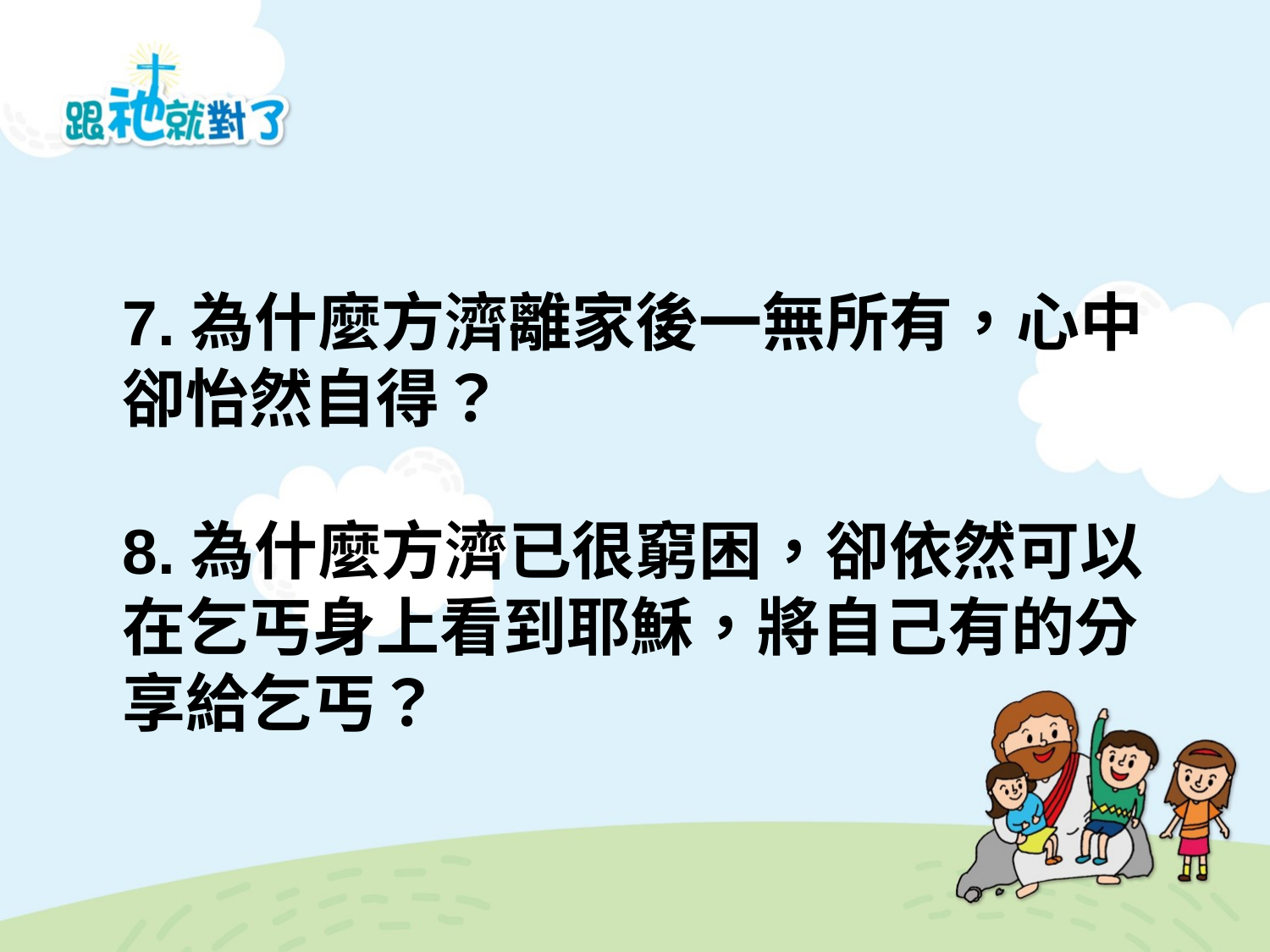

7.為什麼方濟離家後一無所有，心中卻怡然自得？

8.為什麼方濟已很窮困，卻依然可以在乞丐身上看到耶穌，將自己有的分享給乞丐？